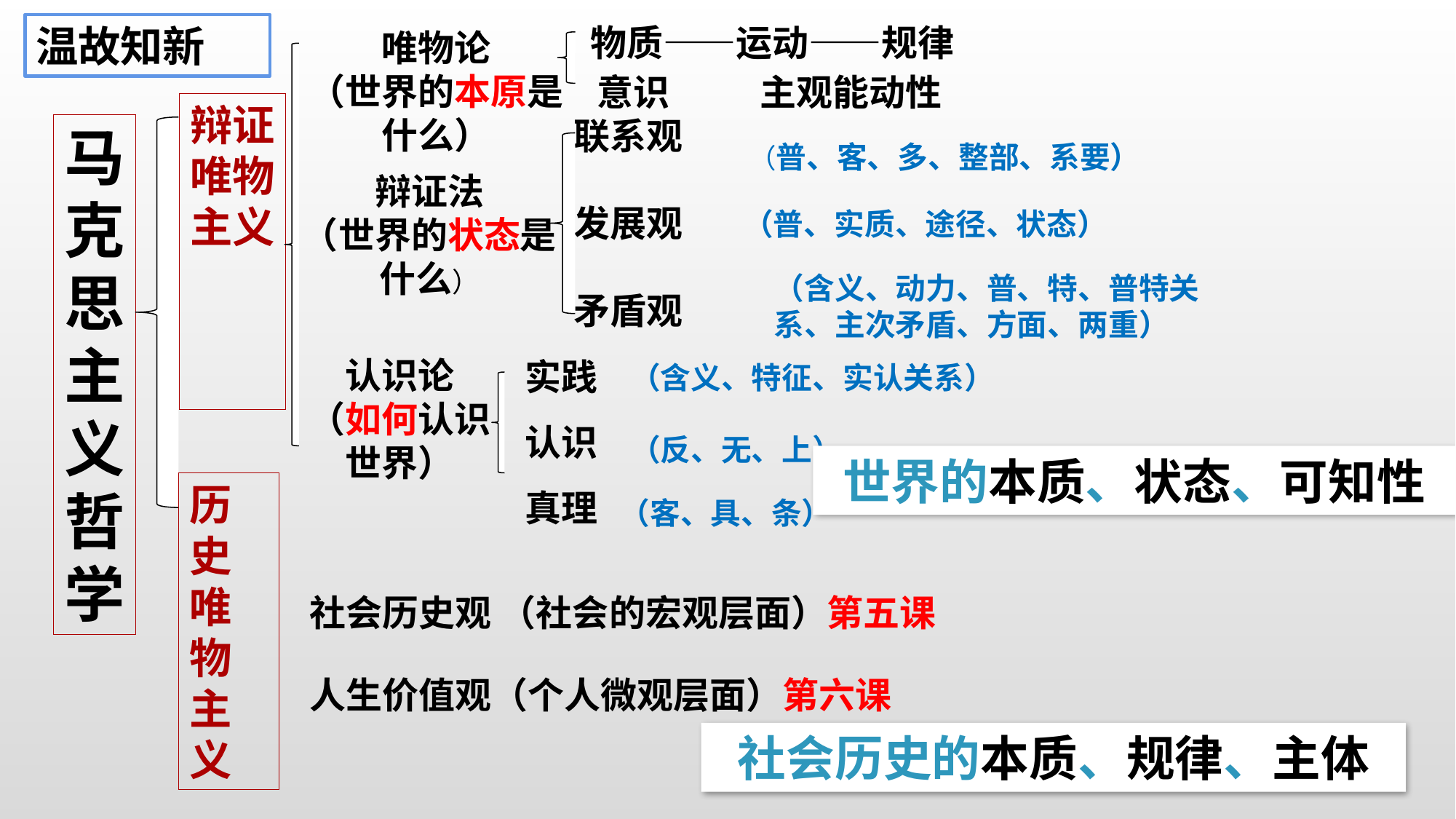

温故知新
物质——运动——规律
唯物论
（世界的本原是什么）

意识           主观能动性
辩证唯物主义
联系观

发展观

矛盾观
马克思主义哲学

（普、客、多、整部、系要）
辩证法
（世界的状态是什么）
（普、实质、途径、状态）
（含义、动力、普、特、普特关系、主次矛盾、方面、两重）
实践
认识
真理
认识论
（如何认识
世界）
（含义、特征、实认关系）

（反、无、上）
世界的本质、状态、可知性
历史唯物主义
（客、具、条）
社会历史观 （社会的宏观层面）第五课
人生价值观（个人微观层面）第六课
社会历史的本质、规律、主体